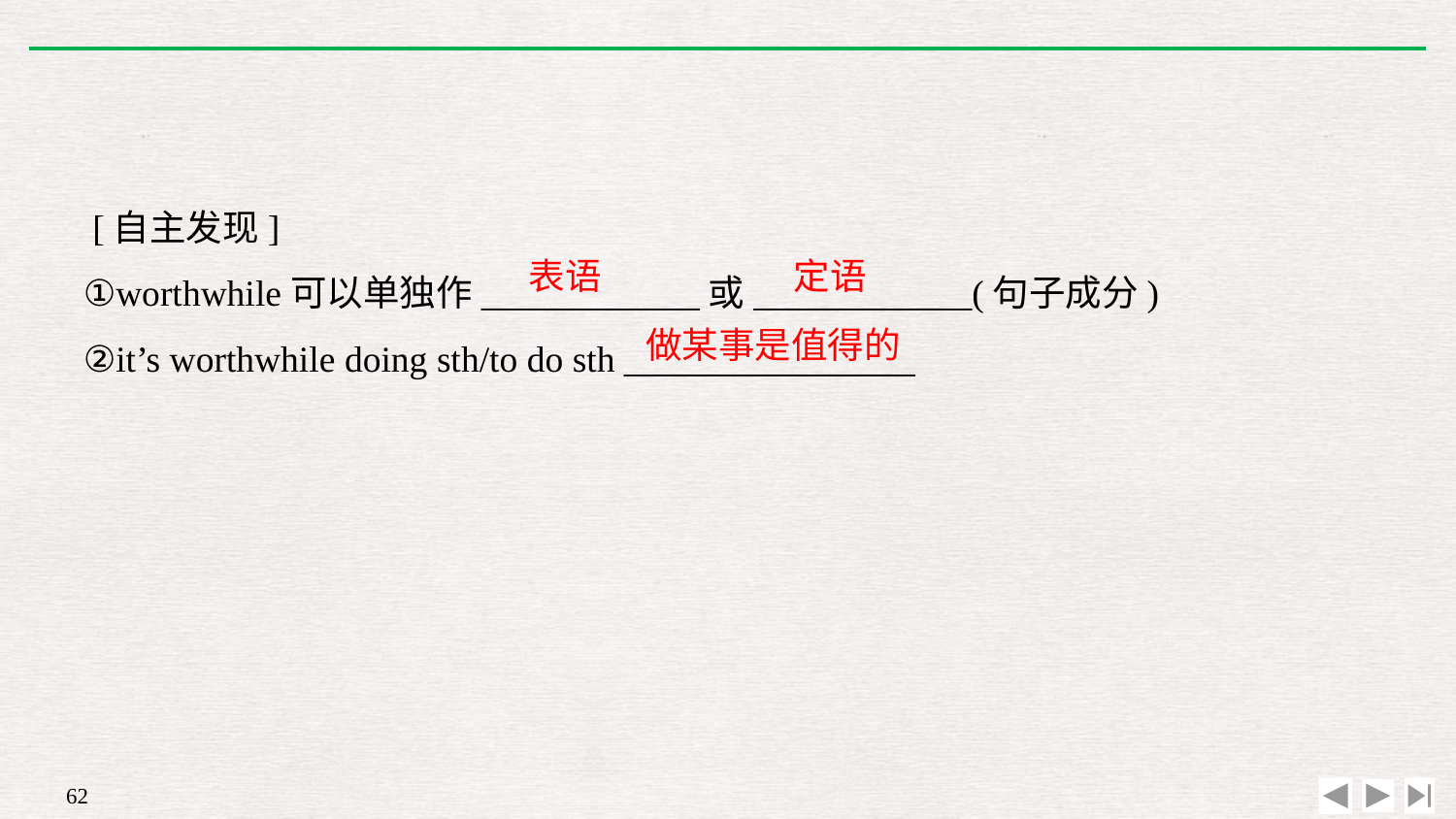

[自主发现]
①worthwhile可以单独作____________或____________(句子成分)
②it’s worthwhile doing sth/to do sth ________________
表语
定语
做某事是值得的